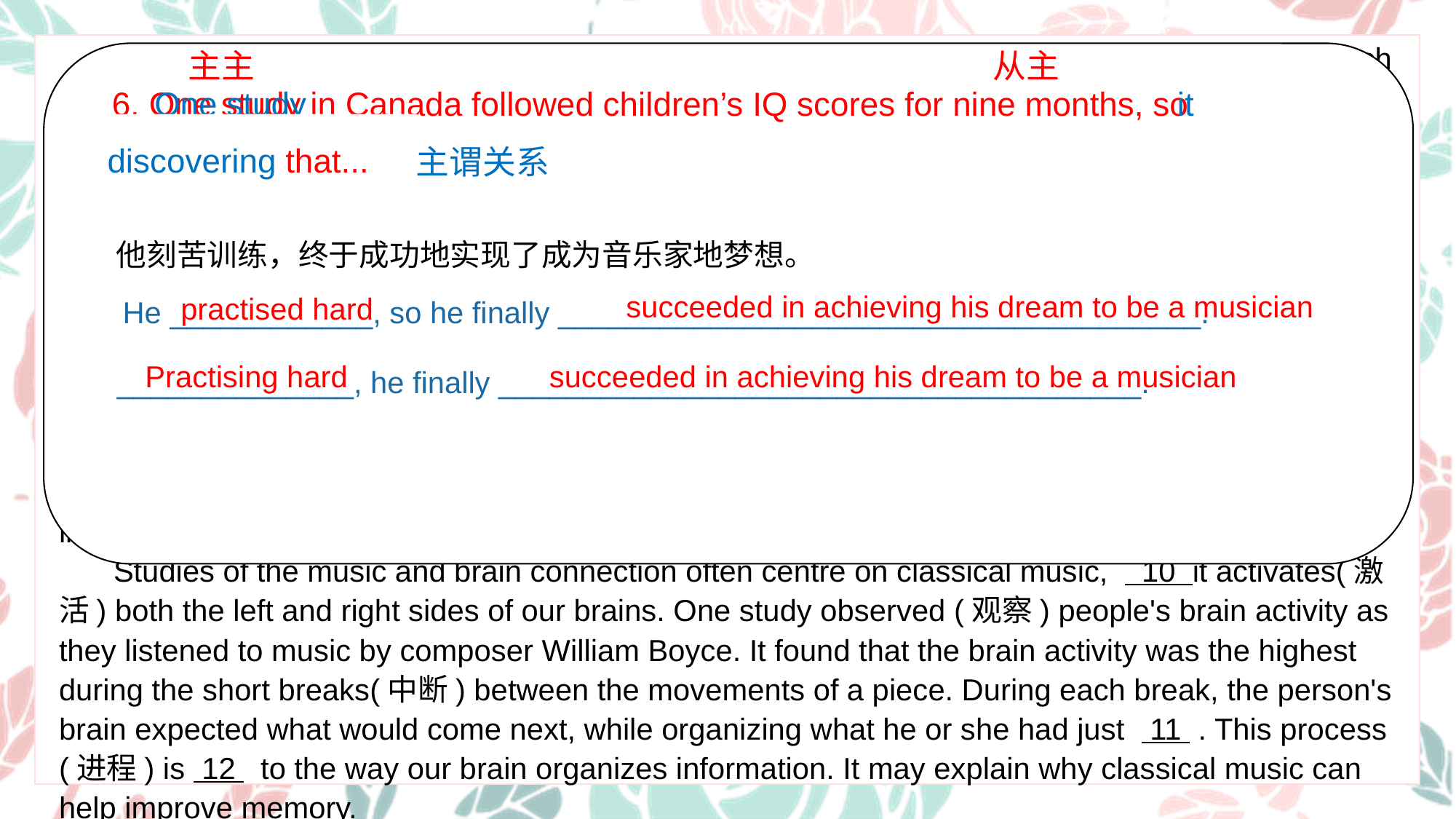

主主                                                                                                   从主
In all the world's cultures, people sing, play instruments, and celebrate with music. It plays such an important role in our lives that people   1   much time to its study. Experts(专家) are finding that   2   the way our brains deal with music, learning to play an instrument or just listening to music can have a large number of benefits (益处).
Music education has received a lot of    3  . Learning to play an instrument can help children improve Maths, science, and language    4   . One study in Canada followed children's IQ scores for nine months,    5       that children who studied music had the biggest test score improvements. The secret may lie in the way reading music and playing notes (音符) use several parts of the brain, raising our  6   to learn school subjects.
Music is also used for   7    purposes, such as the treatment of diseases which influence memory. The secret lies in the way the brain deals with music. That's  8   an old song can remind you of something that happened years ago. For patients suffering from diseases like Alzheimer's, listening to music can help   9  hidden memories by building up musical pathways to memories.
Studies of the music and brain connection often centre on classical music,    10  it activates(激活) both the left and right sides of our brains. One study observed (观察) people's brain activity as they listened to music by composer William Boyce. It found that the brain activity was the highest during the short breaks(中断) between the movements of a piece. During each break, the person's brain expected what would come next, while organizing what he or she had just   11  . This process (进程) is  12   to the way our brain organizes information. It may explain why classical music can help improve memory.

6. One study in Canada followed children’s IQ scores for nine months, so it discovered that...

One study                                                                                              it

discovering that...
discovered              主谓关系
他刻苦训练，终于成功地实现了成为音乐家地梦想。
One study
succeeded in achieving his dream to be a musician
 practised hard
 He ____________, so he finally ______________________________________.
Practising hard
succeeded in achieving his dream to be a musician
 ______________, he finally ______________________________________.